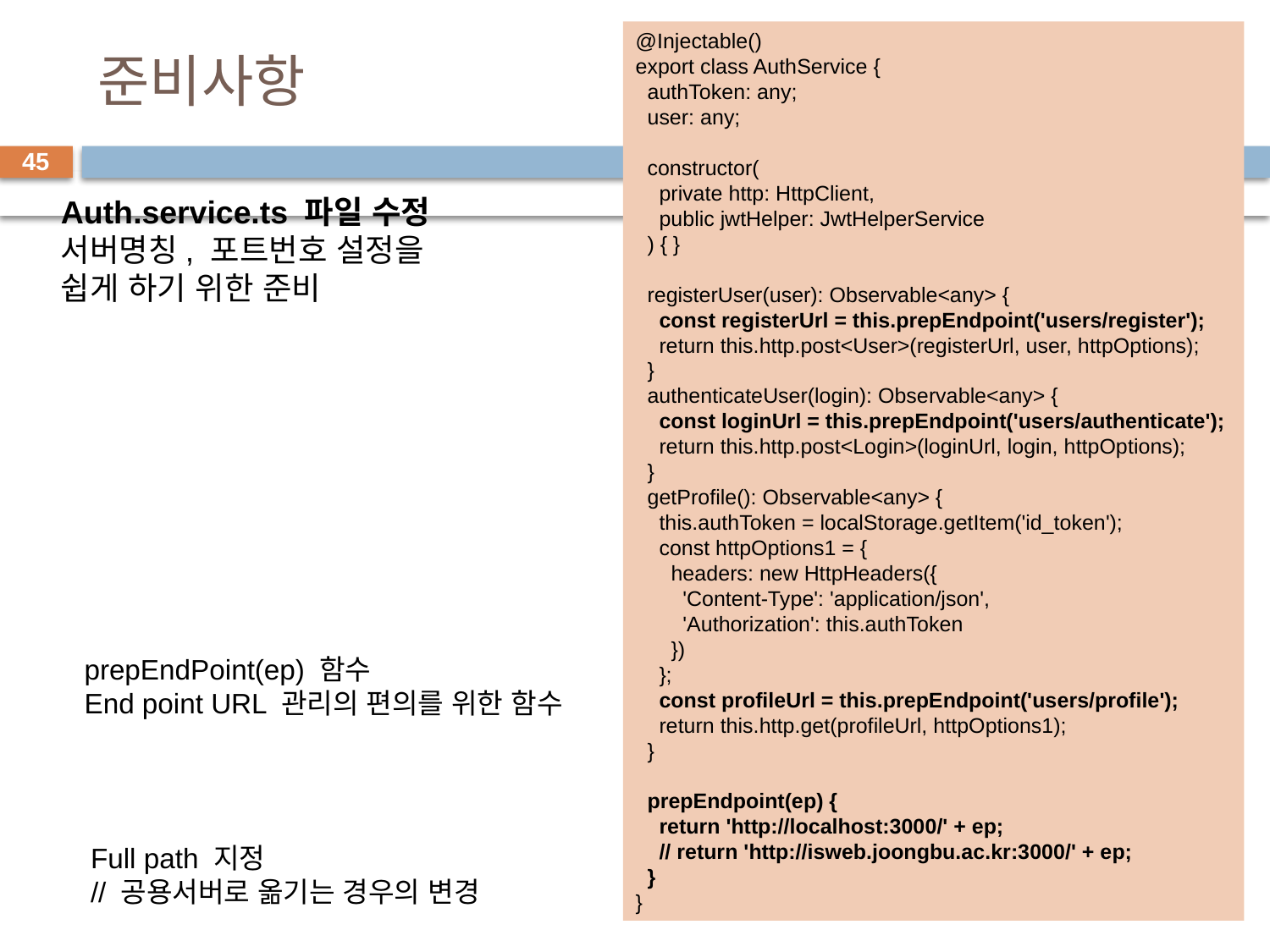

@Injectable()
export class AuthService {
  authToken: any;
  user: any;

  constructor(
    private http: HttpClient,
    public jwtHelper: JwtHelperService
  ) { }

  registerUser(user): Observable<any> {
    const registerUrl = this.prepEndpoint('users/register');
    return this.http.post<User>(registerUrl, user, httpOptions);
  }
  authenticateUser(login): Observable<any> {
    const loginUrl = this.prepEndpoint('users/authenticate');
    return this.http.post<Login>(loginUrl, login, httpOptions);
  }
  getProfile(): Observable<any> {
    this.authToken = localStorage.getItem('id_token');
    const httpOptions1 = {
      headers: new HttpHeaders({
        'Content-Type': 'application/json',
        'Authorization': this.authToken
      })
    };
    const profileUrl = this.prepEndpoint('users/profile');
    return this.http.get(profileUrl, httpOptions1);
  }

  prepEndpoint(ep) {
    return 'http://localhost:3000/' + ep;
    // return 'http://isweb.joongbu.ac.kr:3000/' + ep;
  }
}
# 준비사항
45
Auth.service.ts 파일 수정
서버명칭, 포트번호 설정을
쉽게 하기 위한 준비
prepEndPoint(ep) 함수
End point URL 관리의 편의를 위한 함수
Full path 지정
// 공용서버로 옮기는 경우의 변경